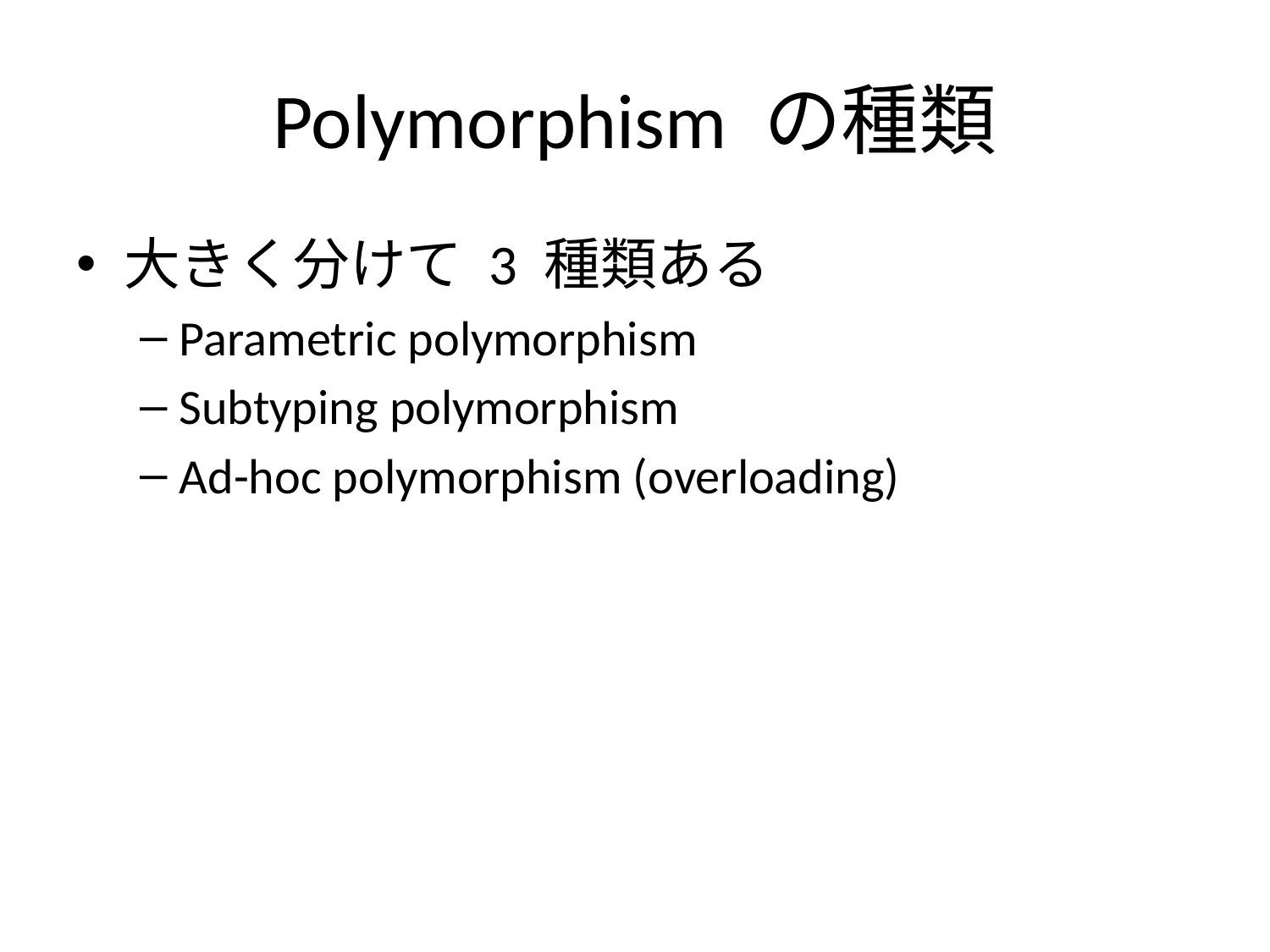

# Polymorphism の種類
大きく分けて 3 種類ある
Parametric polymorphism
Subtyping polymorphism
Ad-hoc polymorphism (overloading)